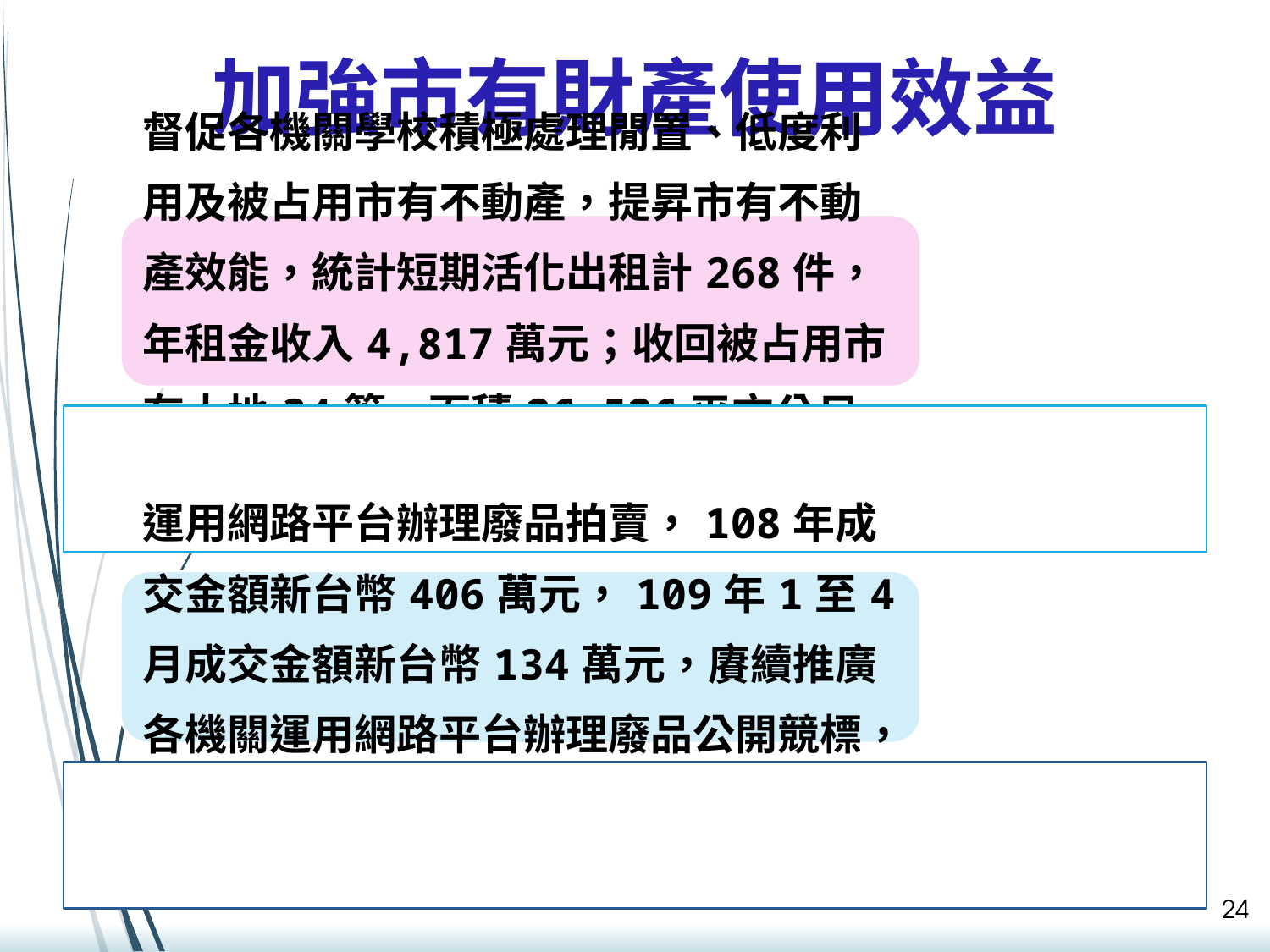

# 加強市有財產使用效益
督促各機關學校積極處理閒置、低度利用及被占用市有不動產，提昇市有不動產效能，統計短期活化出租計268件，年租金收入4,817萬元；收回被占用市有土地34筆，面積26,526平方公尺，收取使用補償金8,074萬元。
運用網路平台辦理廢品拍賣，108年成交金額新台幣406萬元，109年1至4月成交金額新台幣134萬元，賡續推廣各機關運用網路平台辦理廢品公開競標，以促進資源有效再利用。

24